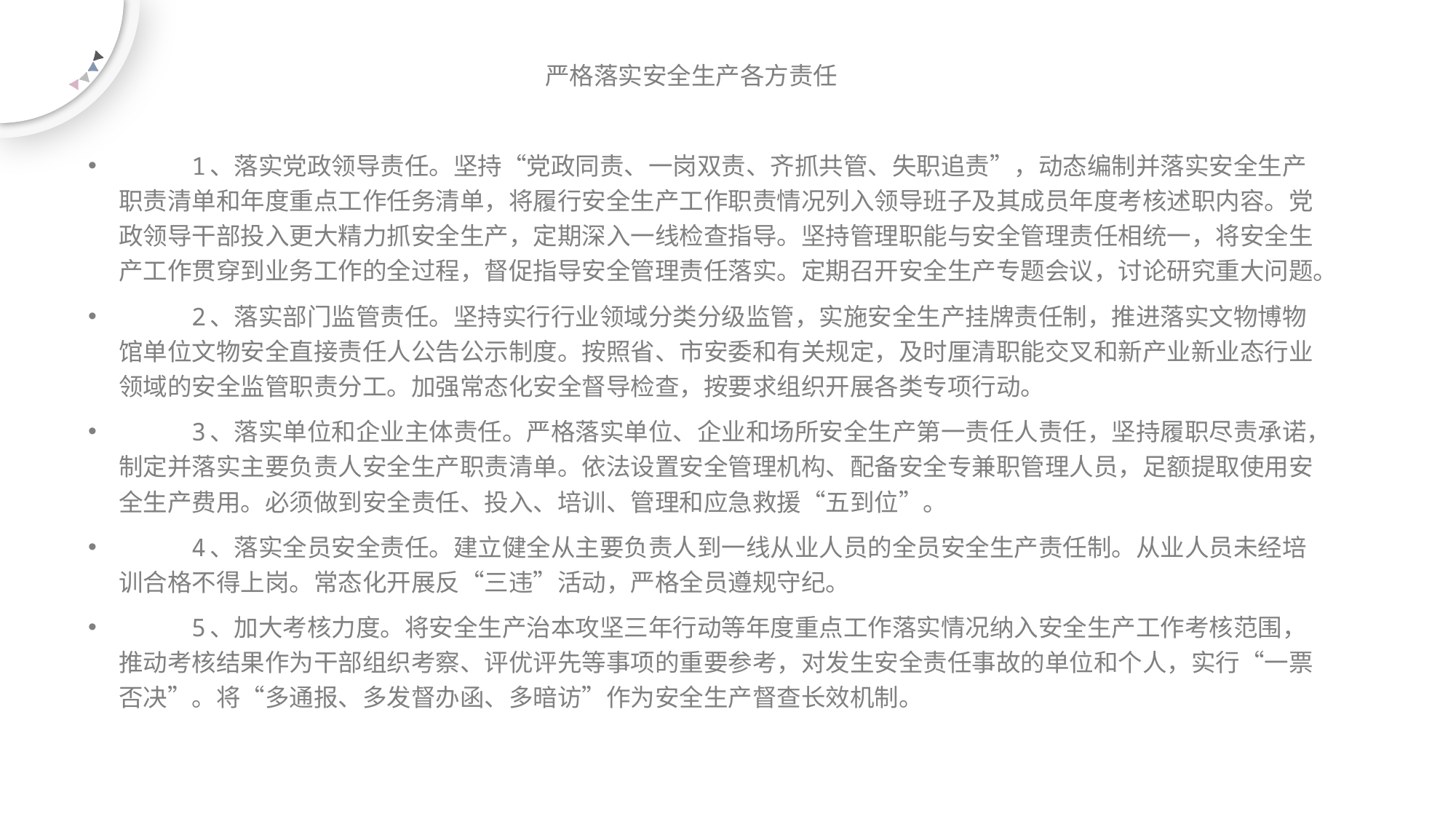

严格落实安全生产各方责任

     1、落实党政领导责任。坚持“党政同责、一岗双责、齐抓共管、失职追责”，动态编制并落实安全生产职责清单和年度重点工作任务清单，将履行安全生产工作职责情况列入领导班子及其成员年度考核述职内容。党政领导干部投入更大精力抓安全生产，定期深入一线检查指导。坚持管理职能与安全管理责任相统一，将安全生产工作贯穿到业务工作的全过程，督促指导安全管理责任落实。定期召开安全生产专题会议，讨论研究重大问题。
     2、落实部门监管责任。坚持实行行业领域分类分级监管，实施安全生产挂牌责任制，推进落实文物博物馆单位文物安全直接责任人公告公示制度。按照省、市安委和有关规定，及时厘清职能交叉和新产业新业态行业领域的安全监管职责分工。加强常态化安全督导检查，按要求组织开展各类专项行动。
     3、落实单位和企业主体责任。严格落实单位、企业和场所安全生产第一责任人责任，坚持履职尽责承诺，制定并落实主要负责人安全生产职责清单。依法设置安全管理机构、配备安全专兼职管理人员，足额提取使用安全生产费用。必须做到安全责任、投入、培训、管理和应急救援“五到位”。
     4、落实全员安全责任。建立健全从主要负责人到一线从业人员的全员安全生产责任制。从业人员未经培训合格不得上岗。常态化开展反“三违”活动，严格全员遵规守纪。
     5、加大考核力度。将安全生产治本攻坚三年行动等年度重点工作落实情况纳入安全生产工作考核范围，推动考核结果作为干部组织考察、评优评先等事项的重要参考，对发生安全责任事故的单位和个人，实行“一票否决”。将“多通报、多发督办函、多暗访”作为安全生产督查长效机制。